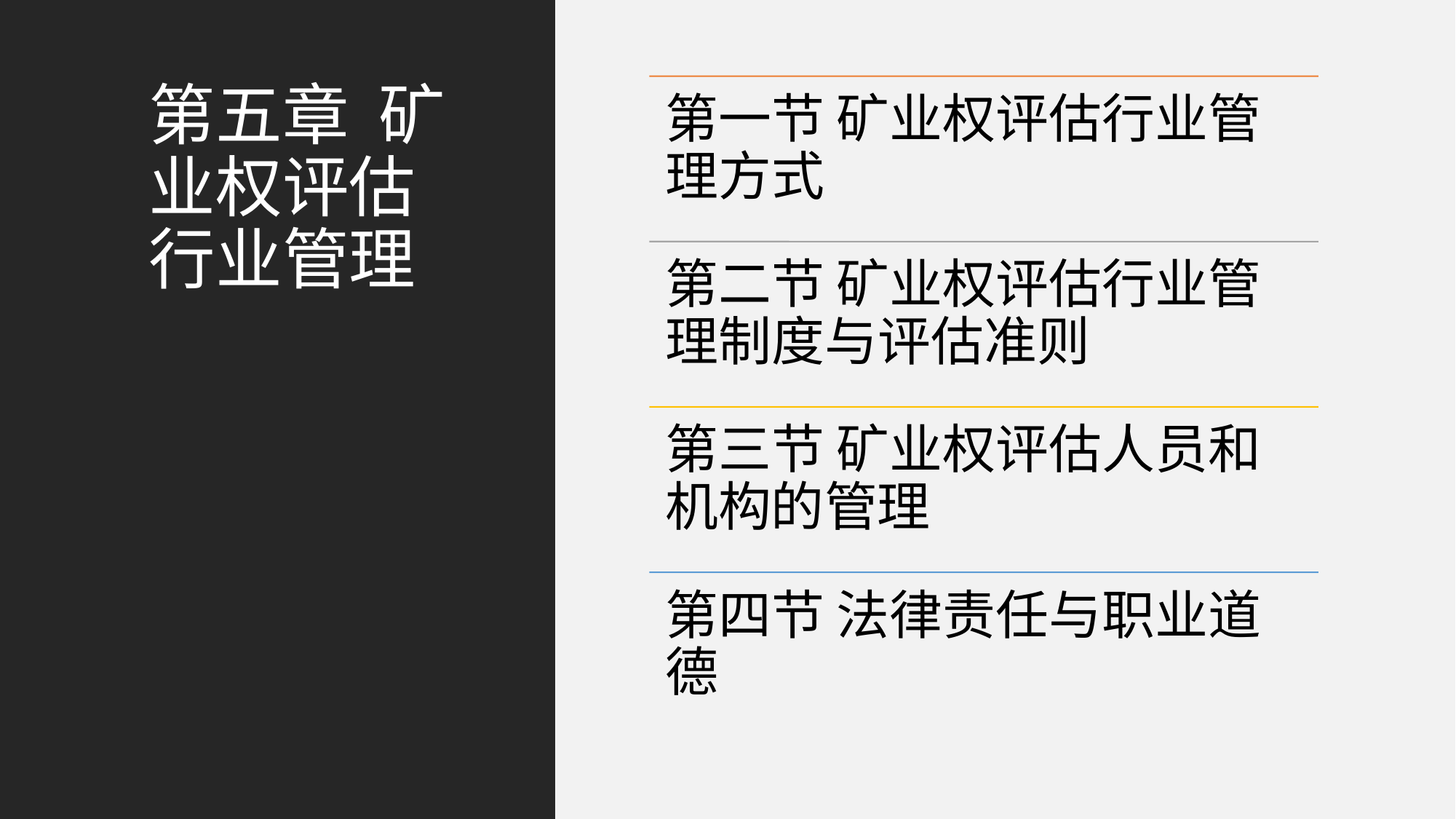

# 第五章  矿业权评估行业管理
第一节 矿业权评估行业管理方式
第二节 矿业权评估行业管理制度与评估准则
第三节 矿业权评估人员和机构的管理
第四节 法律责任与职业道德